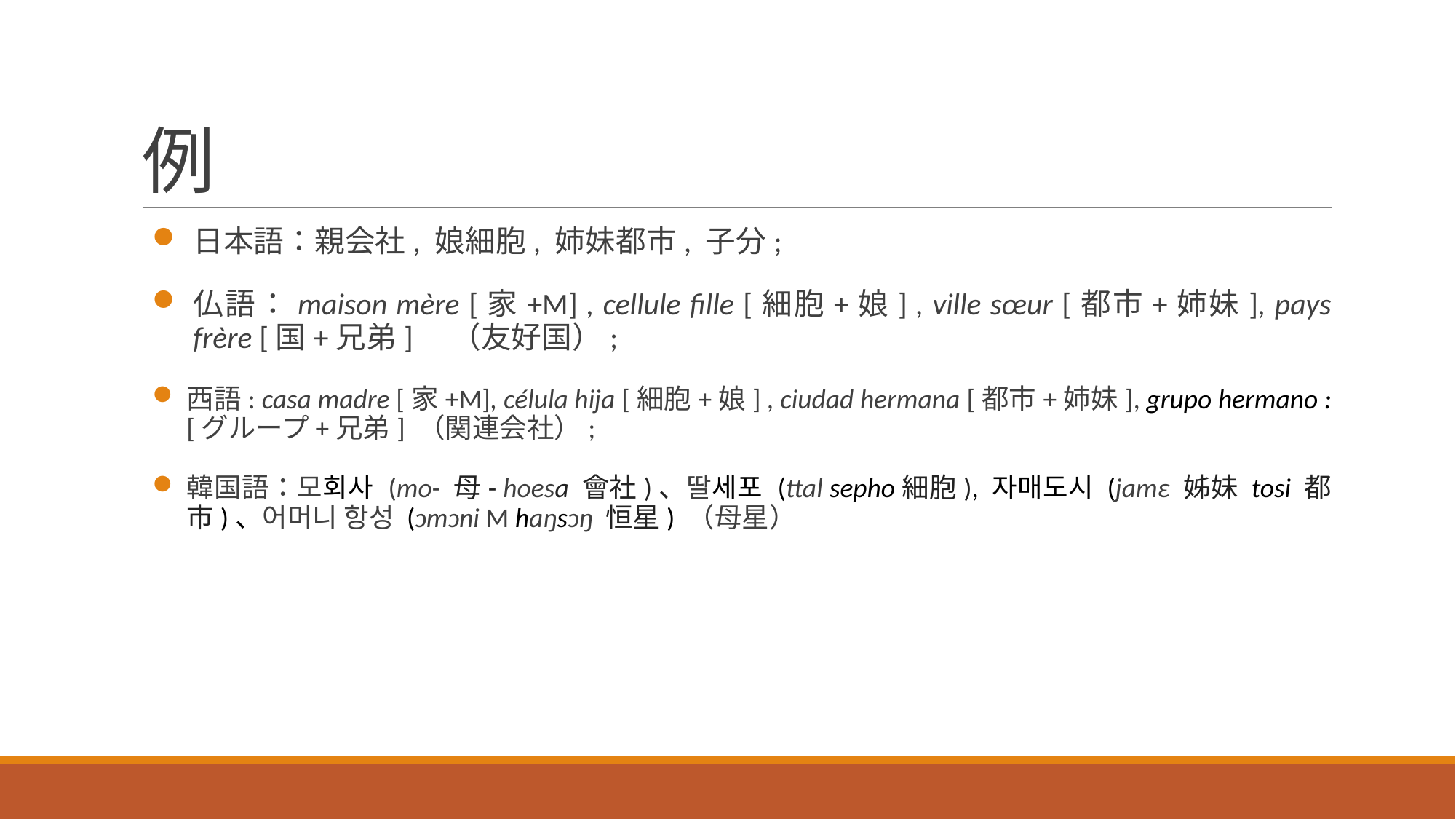

# 例
日本語：親会社, 娘細胞, 姉妹都市, 子分;
仏語：maison mère [家+M] , cellule fille [細胞+娘] , ville sœur [都市+姉妹], pays frère [国+兄弟]　（友好国）;
西語: casa madre [家+M], célula hija [細胞+娘] , ciudad hermana [都市+姉妹], grupo hermano :[グループ+兄弟] （関連会社）;
韓国語：모회사 (mo- 母- hoesa 會社)、딸세포 (ttal sepho細胞), 자매도시 (jamɛ 姊妹 tosi 都市)、어머니 항성 (ɔmɔni M haŋsɔŋ 恒星) （母星）